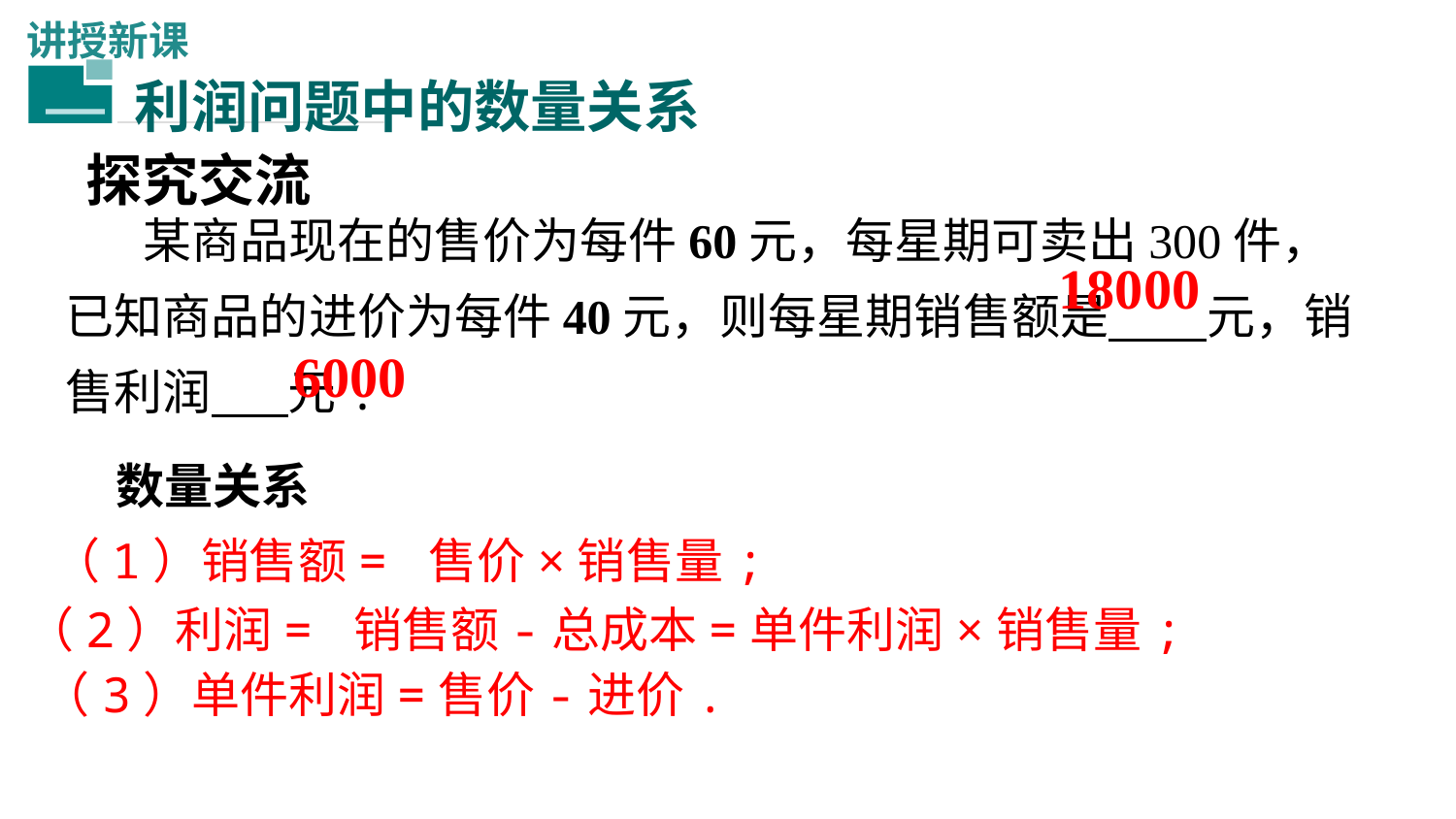

讲授新课

利润问题中的数量关系
一

探究交流
      某商品现在的售价为每件60元，每星期可卖出300件，已知商品的进价为每件40元，则每星期销售额是         元，销售利润       元.
18000
6000
数量关系
（1）销售额= 售价×销售量;
（2）利润= 销售额-总成本=单件利润×销售量;
（3）单件利润=售价-进价.